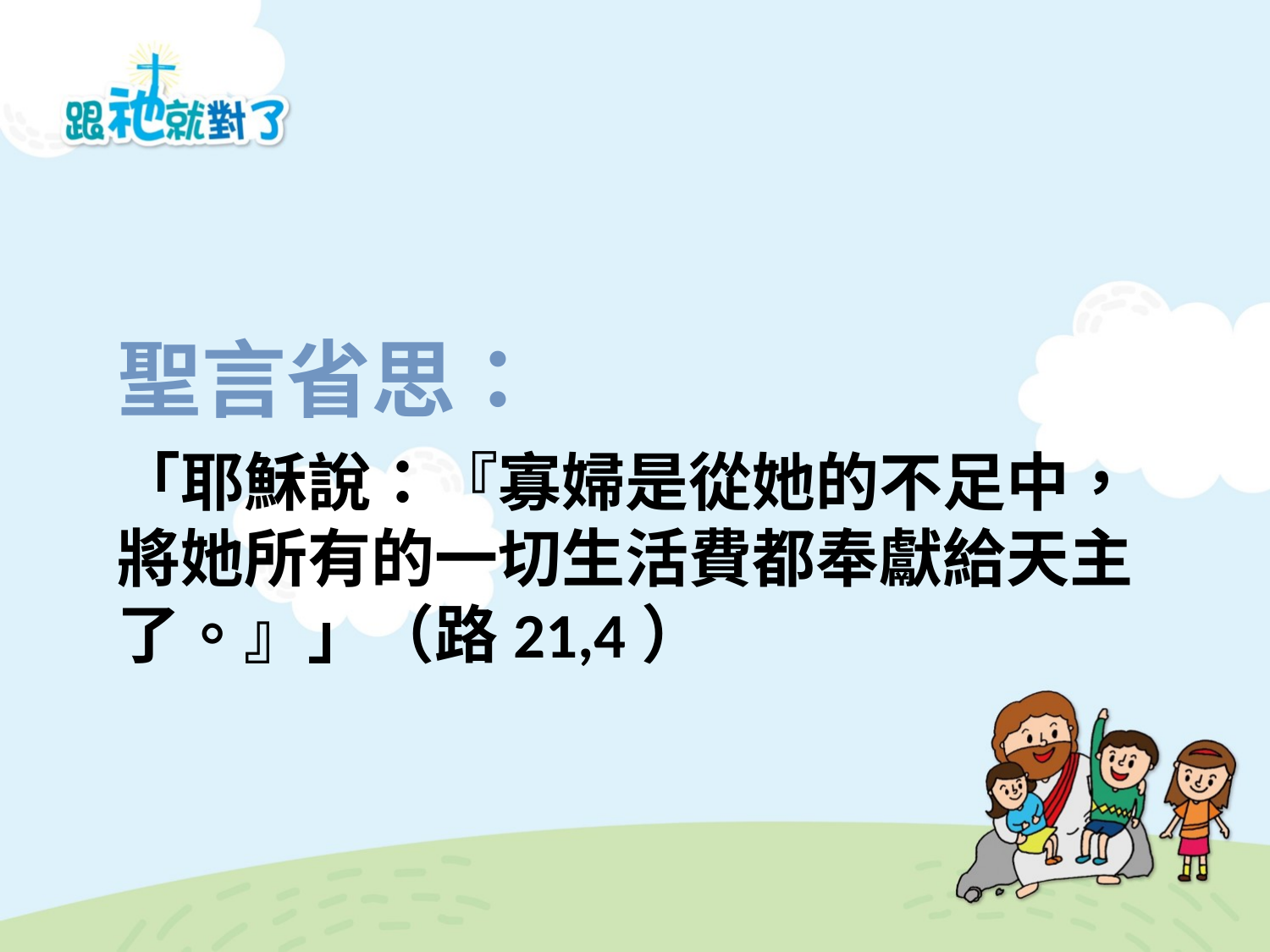

聖言省思：
「耶穌說：『寡婦是從她的不足中，將她所有的一切生活費都奉獻給天主了。』」（路21,4）